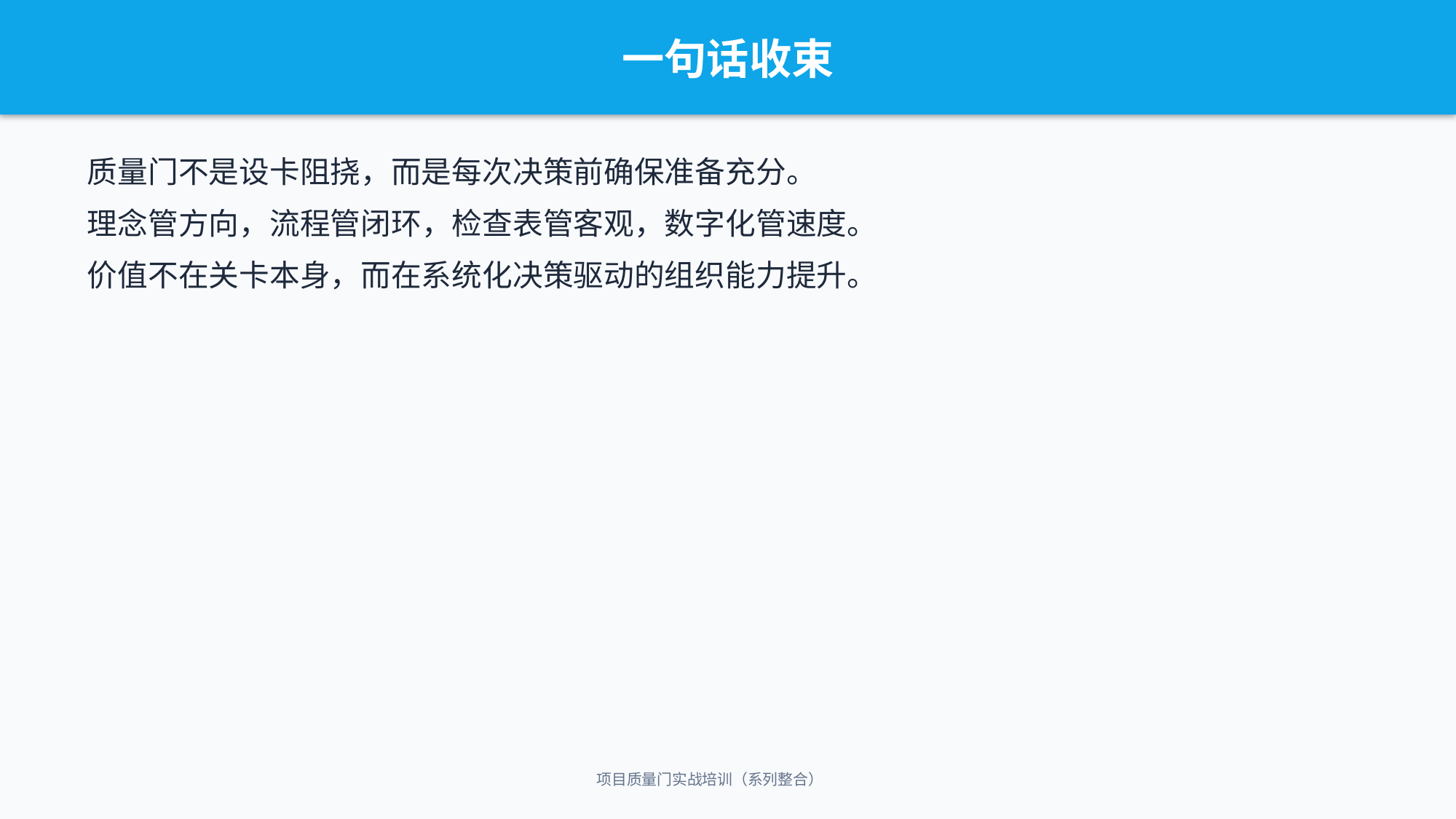

一句话收束
质量门不是设卡阻挠，而是每次决策前确保准备充分。
理念管方向，流程管闭环，检查表管客观，数字化管速度。
价值不在关卡本身，而在系统化决策驱动的组织能力提升。
项目质量门实战培训（系列整合）